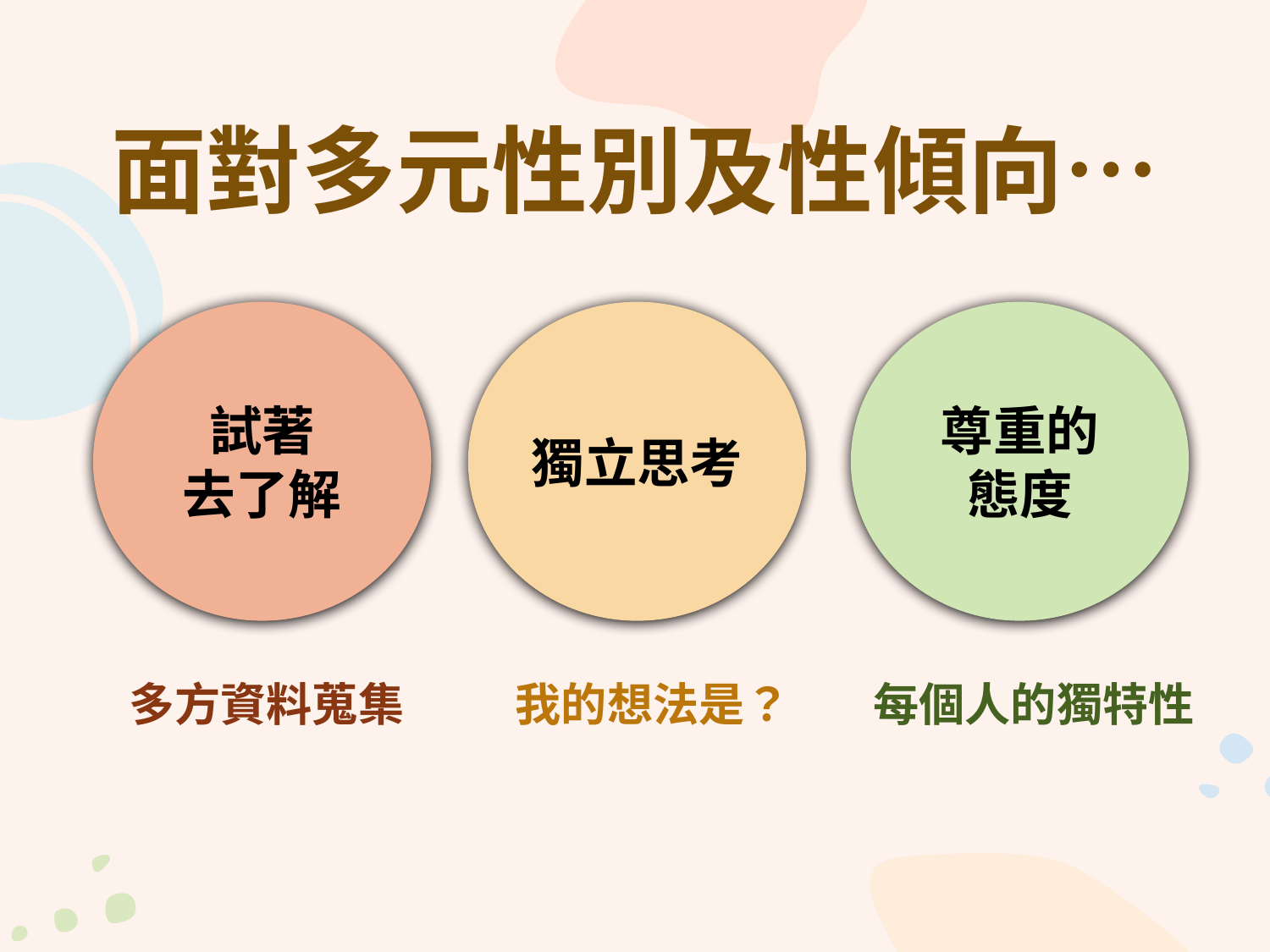

# 面對多元性別及性傾向…

試著
去了解
尊重的
態度
獨立思考
多方資料蒐集
我的想法是？
每個人的獨特性